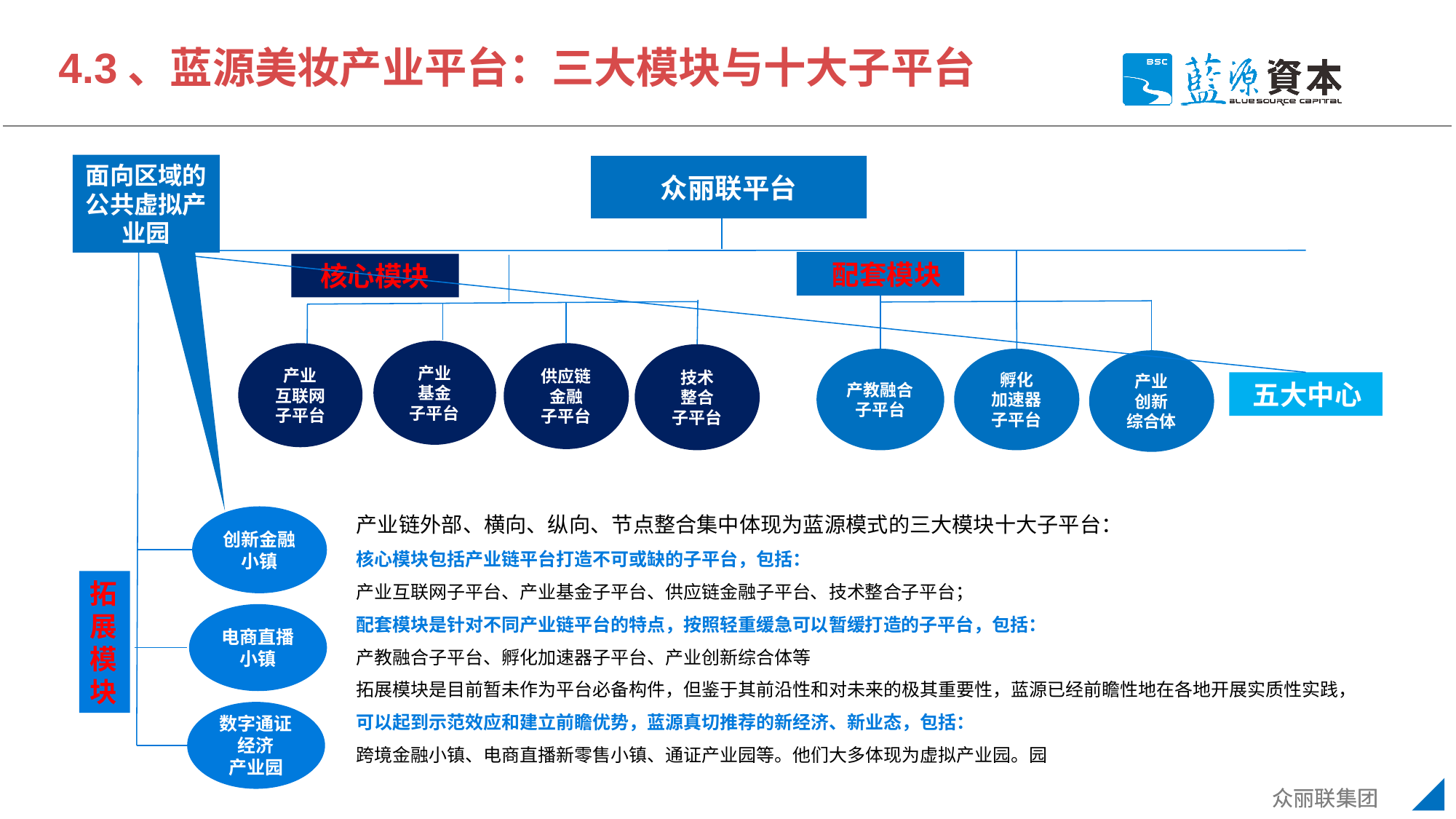

4.3、蓝源美妆产业平台：三大模块与十大子平台
面向区域的公共虚拟产业园
众丽联平台

 配套模块
核心模块

产业
基金
子平台
产业
互联网子平台
供应链
金融
子平台
技术
整合
子平台
产教融合子平台
孵化
加速器
子平台
产业
创新
综合体
 五大中心
产业链外部、横向、纵向、节点整合集中体现为蓝源模式的三大模块十大子平台：
核心模块包括产业链平台打造不可或缺的子平台，包括：
产业互联网子平台、产业基金子平台、供应链金融子平台、技术整合子平台；
配套模块是针对不同产业链平台的特点，按照轻重缓急可以暂缓打造的子平台，包括：
产教融合子平台、孵化加速器子平台、产业创新综合体等
拓展模块是目前暂未作为平台必备构件，但鉴于其前沿性和对未来的极其重要性，蓝源已经前瞻性地在各地开展实质性实践，可以起到示范效应和建立前瞻优势，蓝源真切推荐的新经济、新业态，包括：
跨境金融小镇、电商直播新零售小镇、通证产业园等。他们大多体现为虚拟产业园。园
创新金融小镇
拓展模块
电商直播小镇
数字通证经济
产业园
众丽联集团